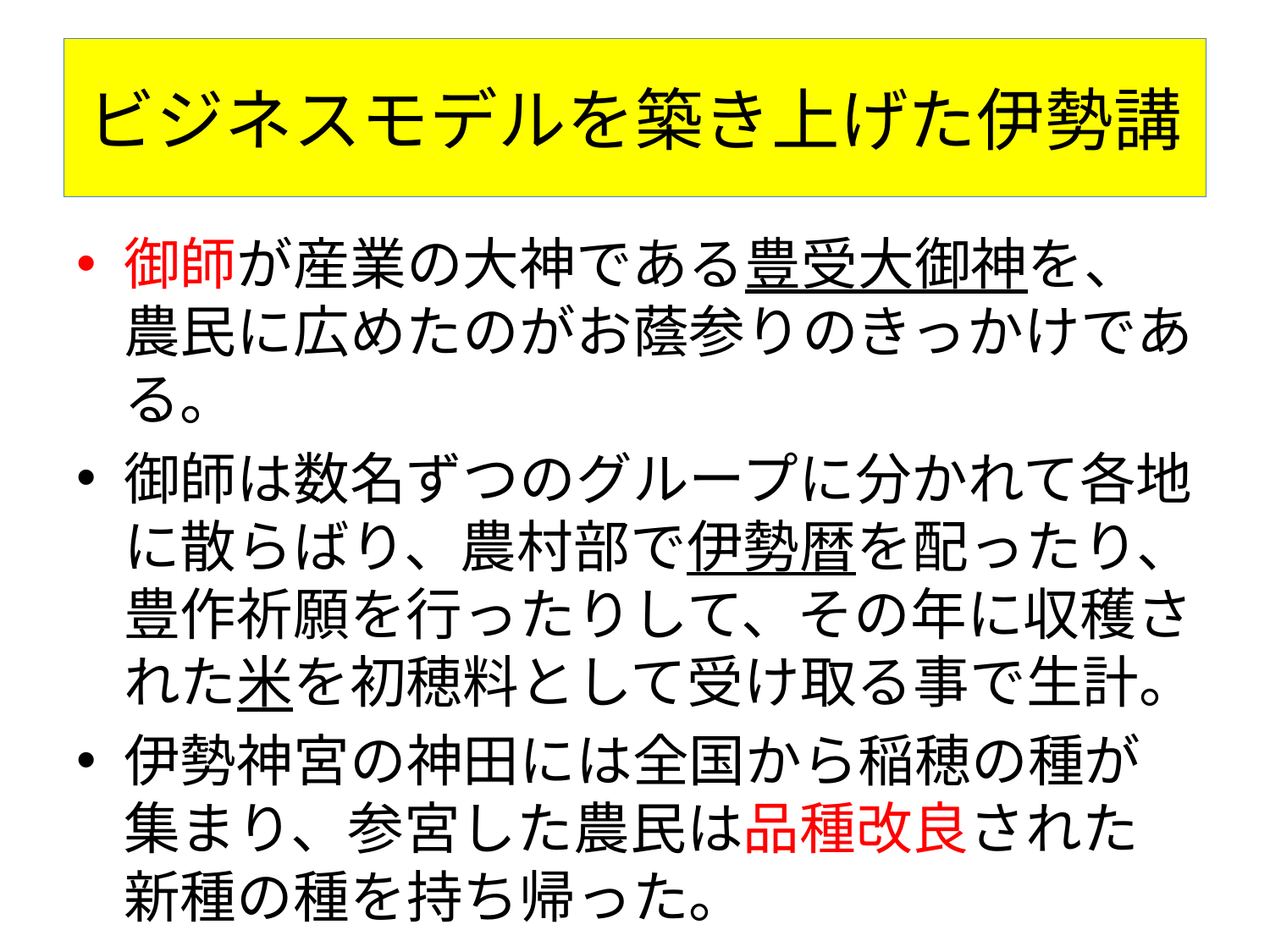

# ビジネスモデルを築き上げた伊勢講
御師が産業の大神である豊受大御神を、農民に広めたのがお蔭参りのきっかけである。
御師は数名ずつのグループに分かれて各地に散らばり、農村部で伊勢暦を配ったり、豊作祈願を行ったりして、その年に収穫された米を初穂料として受け取る事で生計。
伊勢神宮の神田には全国から稲穂の種が集まり、参宮した農民は品種改良された新種の種を持ち帰った。